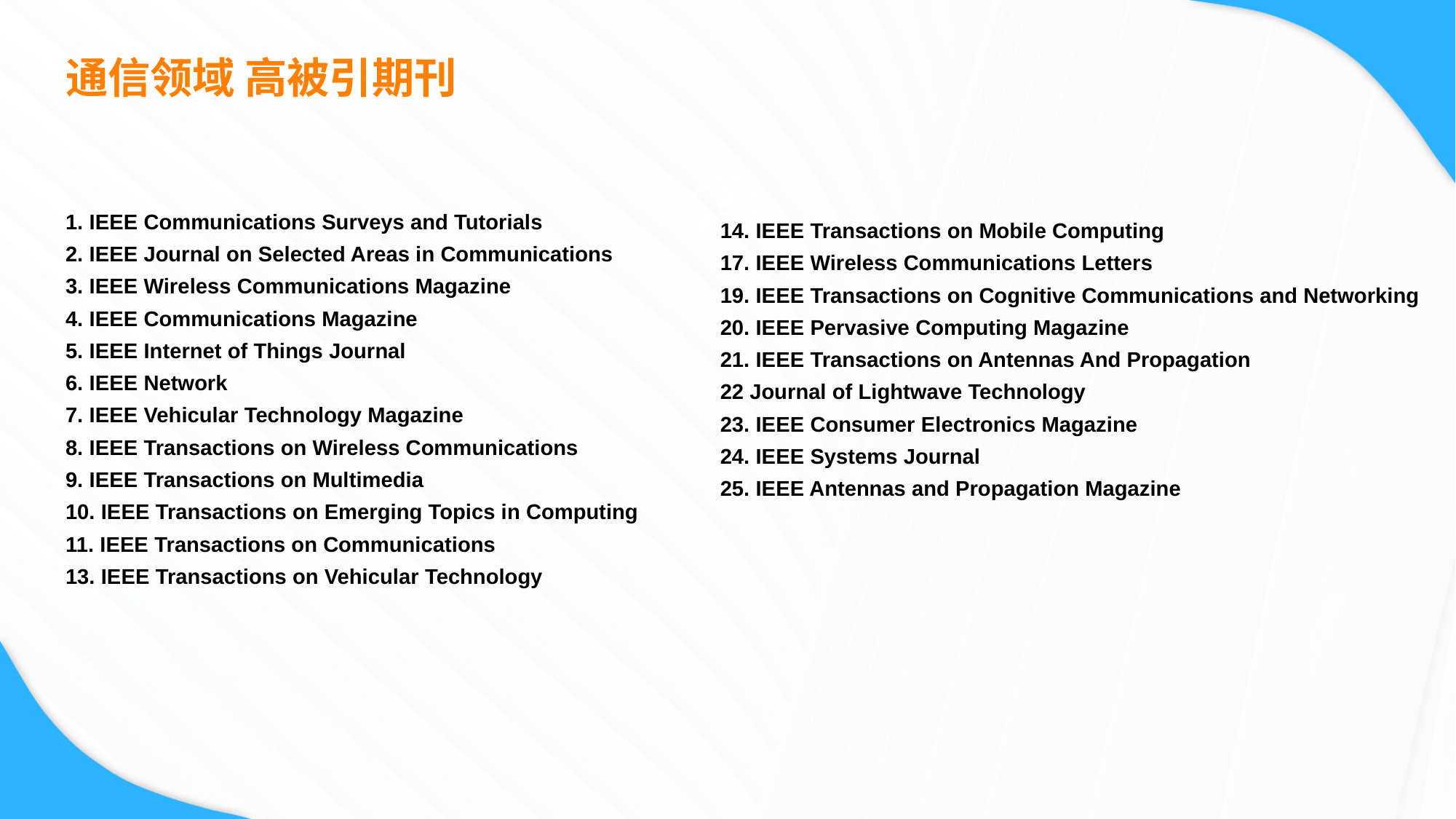

# 通信领域 高被引期刊
1. IEEE Communications Surveys and Tutorials
2. IEEE Journal on Selected Areas in Communications
3. IEEE Wireless Communications Magazine
4. IEEE Communications Magazine
5. IEEE Internet of Things Journal
6. IEEE Network
7. IEEE Vehicular Technology Magazine
8. IEEE Transactions on Wireless Communications
9. IEEE Transactions on Multimedia
10. IEEE Transactions on Emerging Topics in Computing
11. IEEE Transactions on Communications
13. IEEE Transactions on Vehicular Technology
14. IEEE Transactions on Mobile Computing
17. IEEE Wireless Communications Letters
19. IEEE Transactions on Cognitive Communications and Networking
20. IEEE Pervasive Computing Magazine
21. IEEE Transactions on Antennas And Propagation
22 Journal of Lightwave Technology
23. IEEE Consumer Electronics Magazine
24. IEEE Systems Journal
25. IEEE Antennas and Propagation Magazine